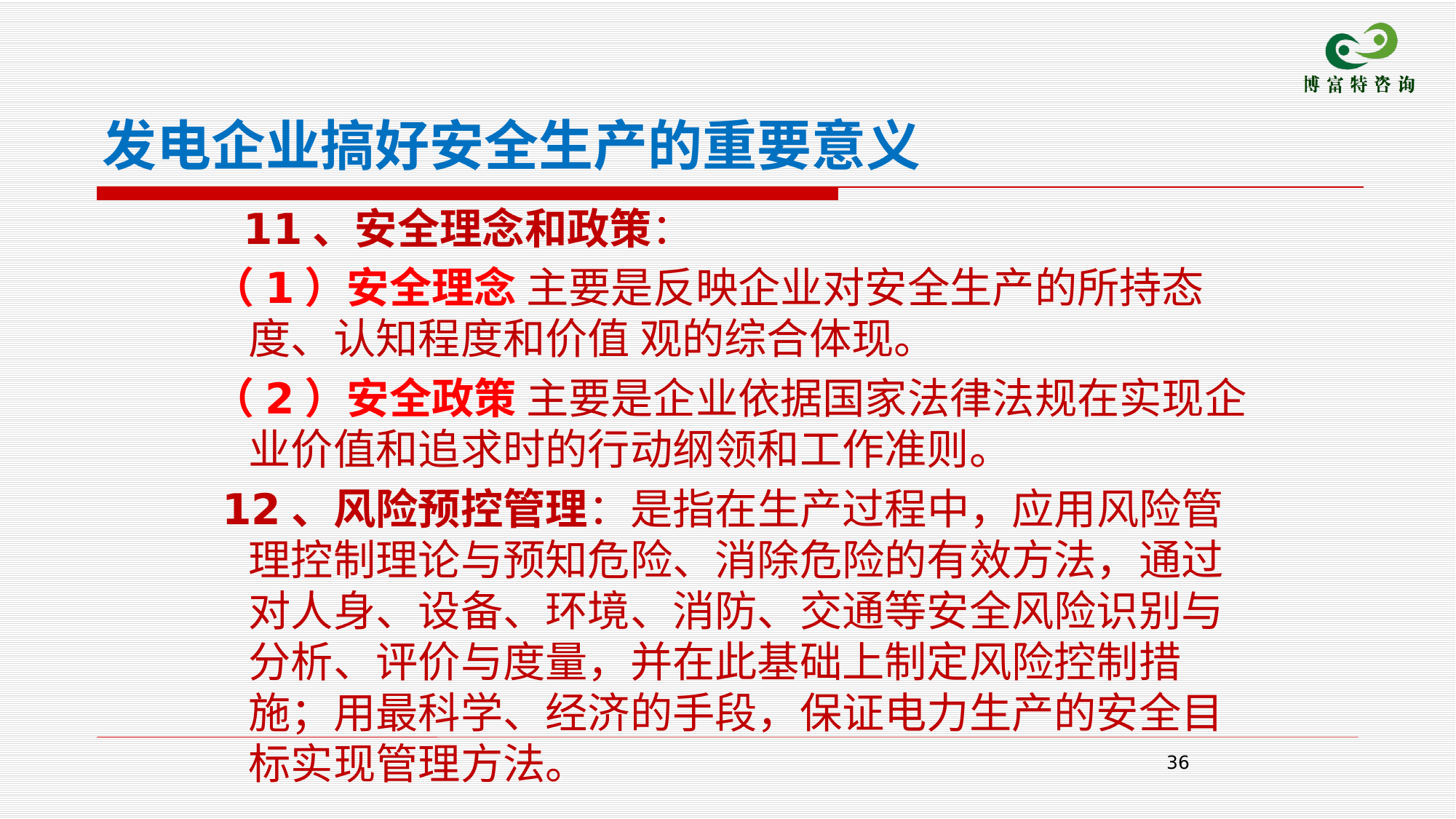

发电企业搞好安全生产的重要意义
  11、安全理念和政策：
 （1）安全理念 主要是反映企业对安全生产的所持态度、认知程度和价值 观的综合体现。
 （2）安全政策 主要是企业依据国家法律法规在实现企业价值和追求时的行动纲领和工作准则。
  12、风险预控管理：是指在生产过程中，应用风险管理控制理论与预知危险、消除危险的有效方法，通过对人身、设备、环境、消防、交通等安全风险识别与分析、评价与度量，并在此基础上制定风险控制措施；用最科学、经济的手段，保证电力生产的安全目标实现管理方法。

36